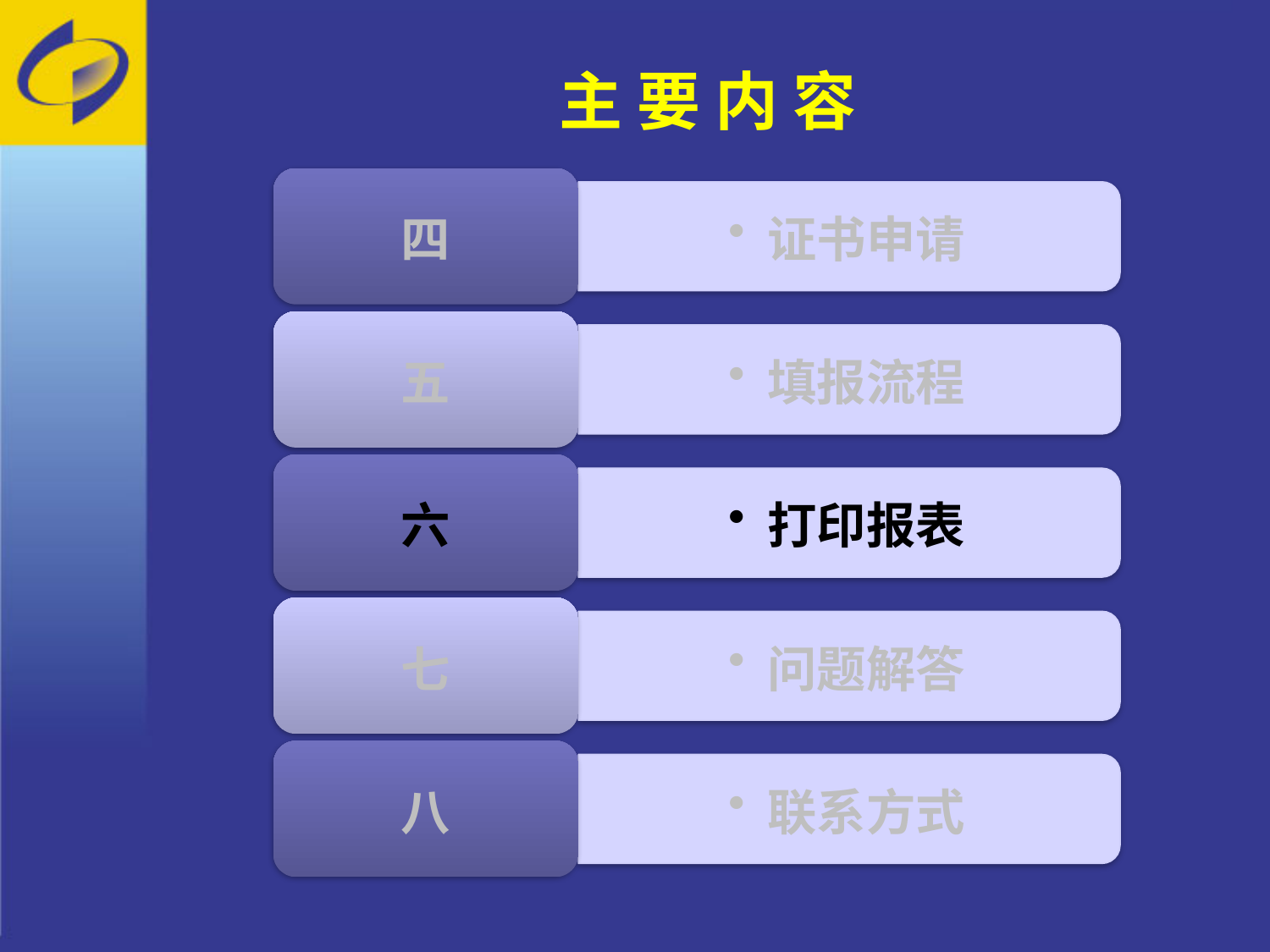

# 主 要 内 容
四
证书申请
六
打印报表
五
填报流程
问题解答
七
八
联系方式